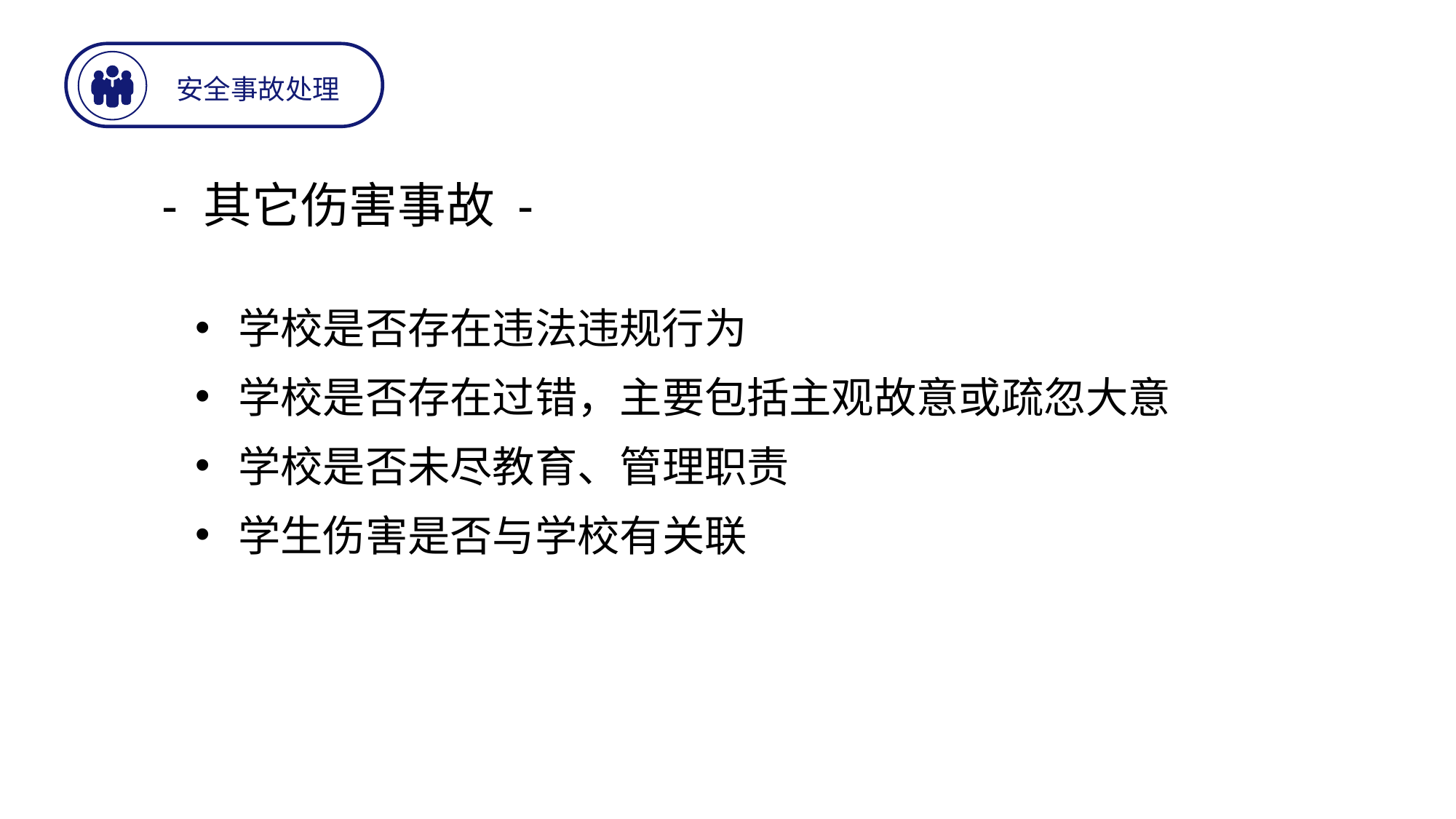

安全事故处理
- 其它伤害事故 -
学校是否存在违法违规行为
学校是否存在过错，主要包括主观故意或疏忽大意
学校是否未尽教育、管理职责
学生伤害是否与学校有关联